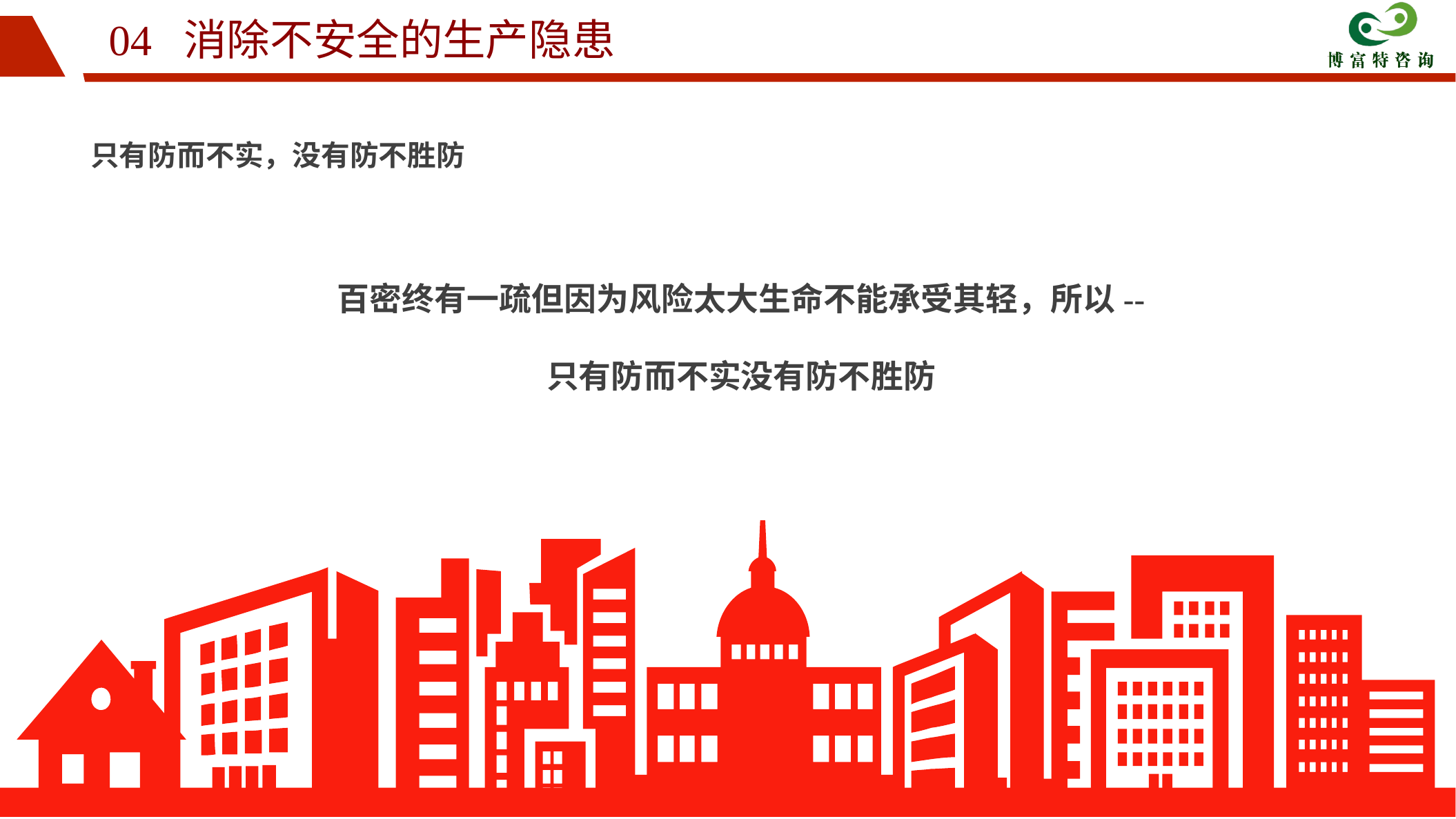

04  消除不安全的生产隐患

只有防而不实，没有防不胜防
百密终有一疏但因为风险太大生命不能承受其轻，所以--
只有防而不实没有防不胜防